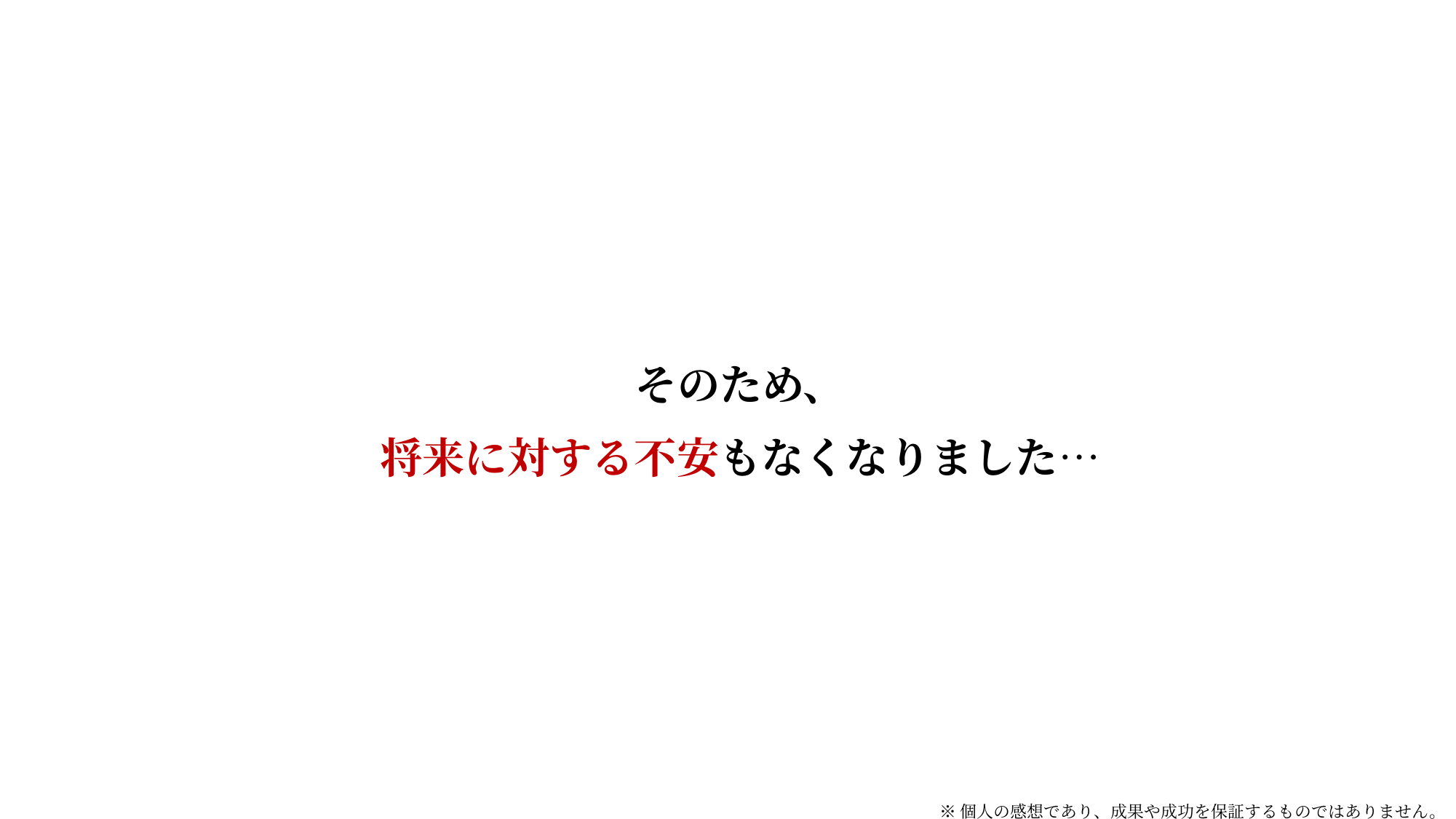

そのため、
将来に対する不安もなくなりました…
※個人の感想であり、成果や成功を保証するものではありません。